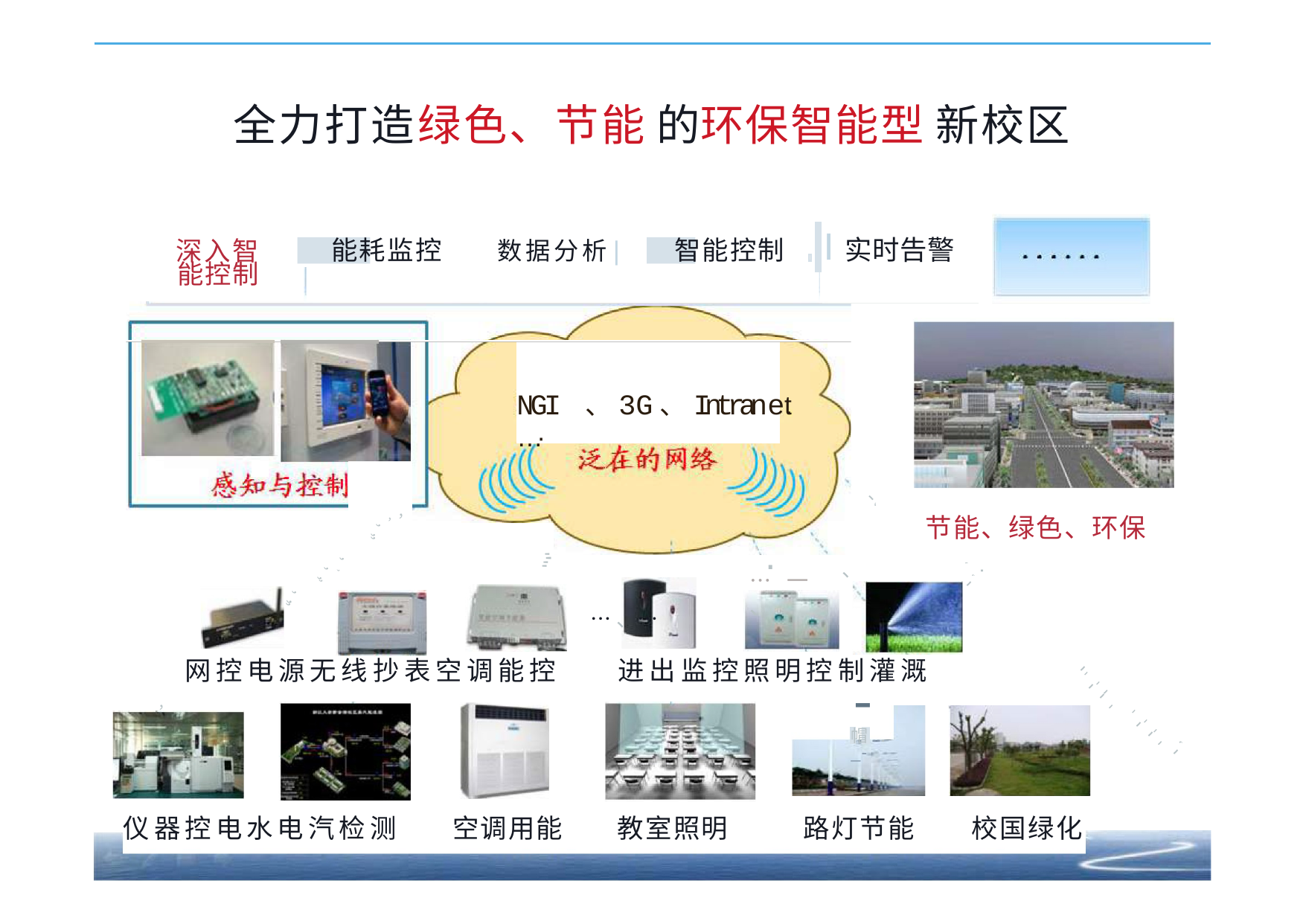

# 全力打造绿色、节能 的环保智能型 新校区

I    I	实时告警
能耗监控
数据分析|
智能控制

深入智 能控制

NGI 、3G、Intranet.…·
、
‘
，，
节能、绿色、环保
，，
.
，
''''
，，
、
‘
，，
‘、
.
…一	、
，

，，

，
…、…
网控电源无线抄表空调能控

，
进出监控照明控制灌溉
、
-
帽..... _-
、、
、、
、、

、、

、、
、、

‘、
仪器控电水电汽检测
空调用能
教室照明
路灯节能
校国绿化